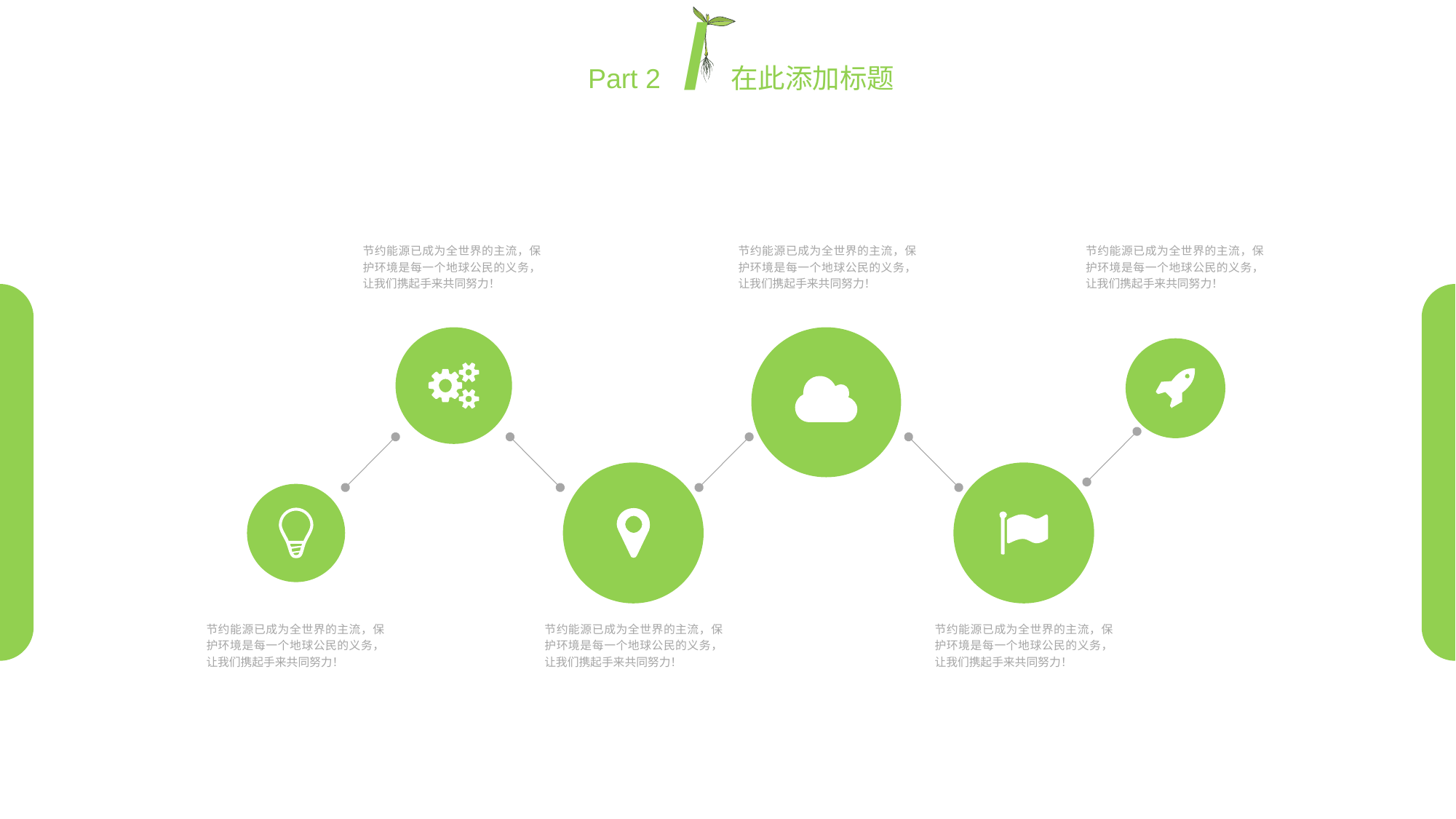

Part 2   /在此添加标题

节约能源已成为全世界的主流，保护环境是每一个地球公民的义务，让我们携起手来共同努力！
节约能源已成为全世界的主流，保护环境是每一个地球公民的义务，让我们携起手来共同努力！
节约能源已成为全世界的主流，保护环境是每一个地球公民的义务，让我们携起手来共同努力！

节约能源已成为全世界的主流，保护环境是每一个地球公民的义务，让我们携起手来共同努力！
节约能源已成为全世界的主流，保护环境是每一个地球公民的义务，让我们携起手来共同努力！
节约能源已成为全世界的主流，保护环境是每一个地球公民的义务，让我们携起手来共同努力！